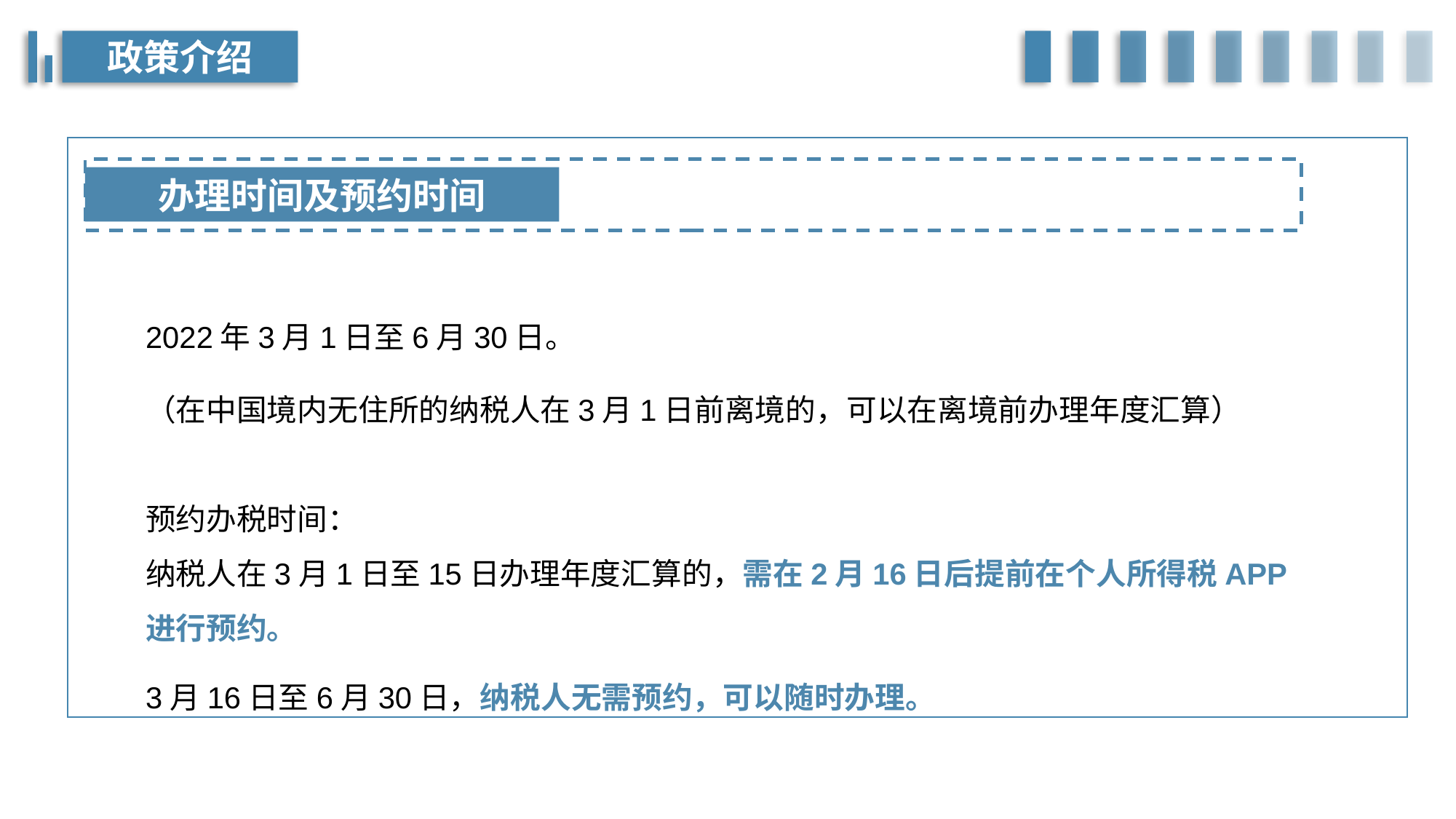

政策介绍

办理时间及预约时间

2022年3月1日至6月30日。
（在中国境内无住所的纳税人在3月1日前离境的，可以在离境前办理年度汇算）

预约办税时间：
纳税人在3月1日至15日办理年度汇算的，需在2月16日后提前在个人所得税APP进行预约。
3月16日至6月30日，纳税人无需预约，可以随时办理。